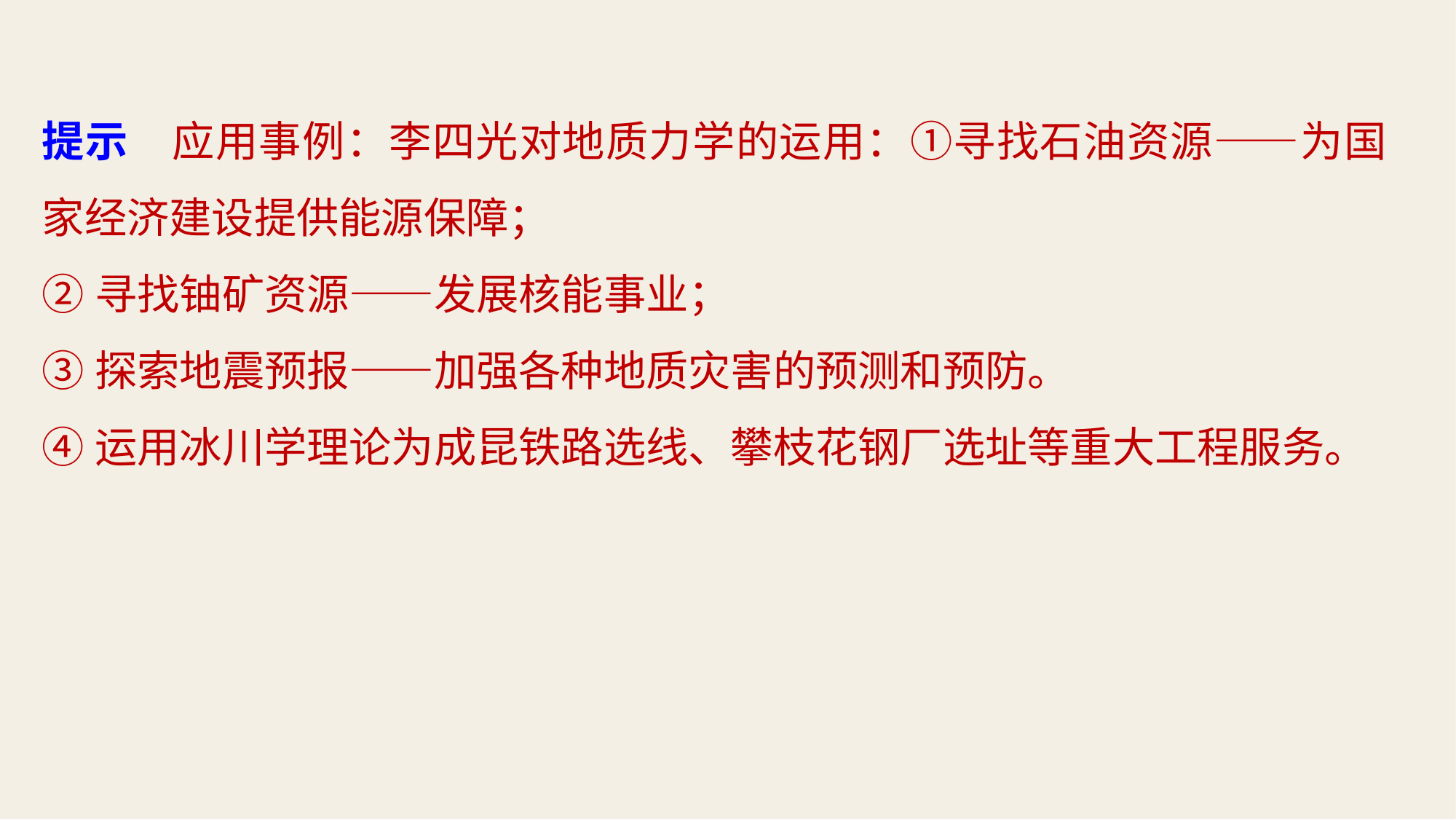

提示　应用事例：李四光对地质力学的运用：①寻找石油资源——为国家经济建设提供能源保障；
②寻找铀矿资源——发展核能事业；
③探索地震预报——加强各种地质灾害的预测和预防。
④运用冰川学理论为成昆铁路选线、攀枝花钢厂选址等重大工程服务。